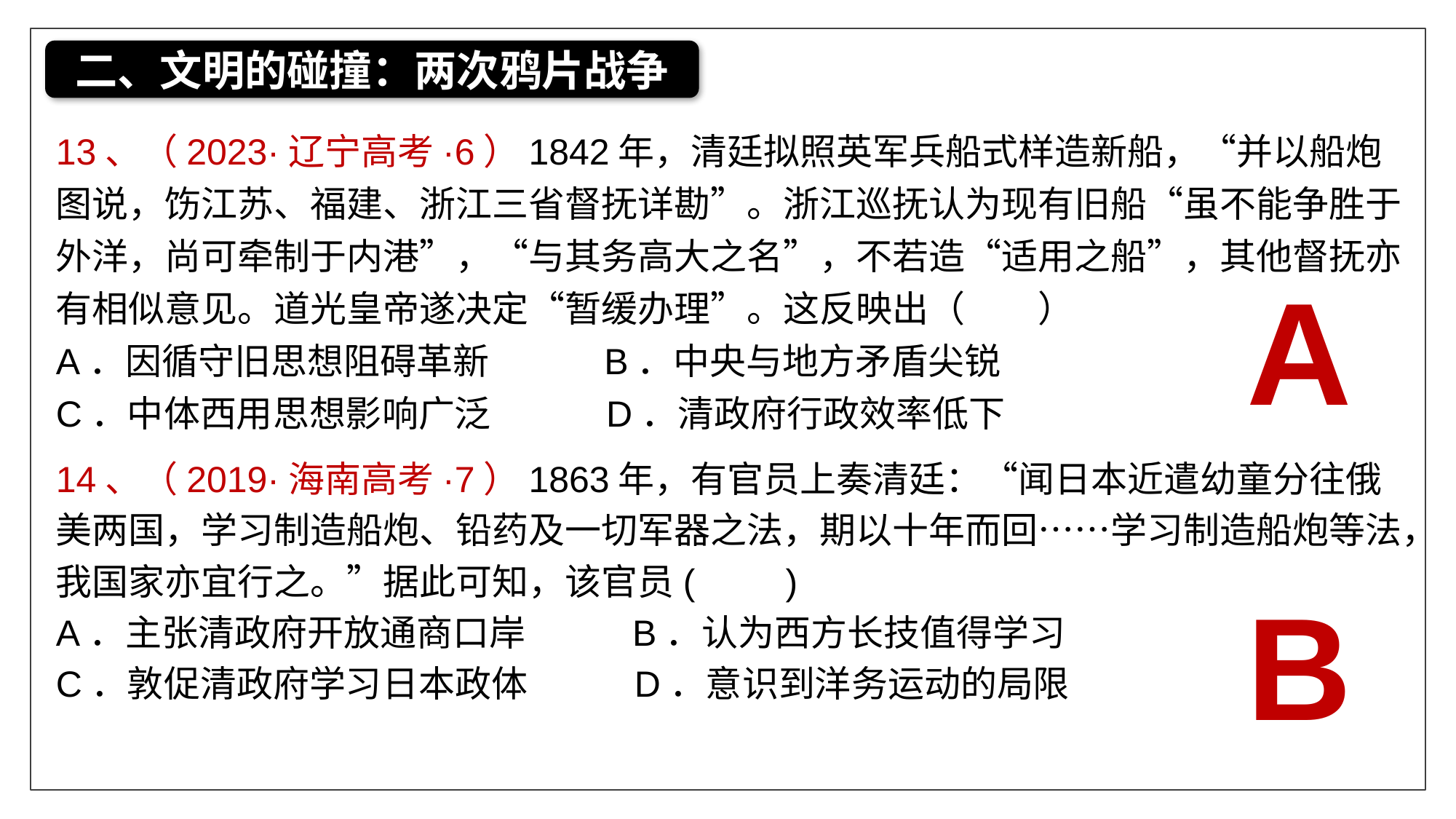

二、文明的碰撞：两次鸦片战争
13、（2023·辽宁高考·6）1842年，清廷拟照英军兵船式样造新船，“并以船炮图说，饬江苏、福建、浙江三省督抚详勘”。浙江巡抚认为现有旧船“虽不能争胜于外洋，尚可牵制于内港”，“与其务高大之名”，不若造“适用之船”，其他督抚亦有相似意见。道光皇帝遂决定“暂缓办理”。这反映出（　　）
A．因循守旧思想阻碍革新             B．中央与地方矛盾尖锐
C．中体西用思想影响广泛             D．清政府行政效率低下
A
14、（2019·海南高考·7）1863年，有官员上奏清廷：“闻日本近遣幼童分往俄美两国，学习制造船炮、铅药及一切军器之法，期以十年而回……学习制造船炮等法，我国家亦宜行之。”据此可知，该官员(　　)
A．主张清政府开放通商口岸            B．认为西方长技值得学习
C．敦促清政府学习日本政体            D．意识到洋务运动的局限
B